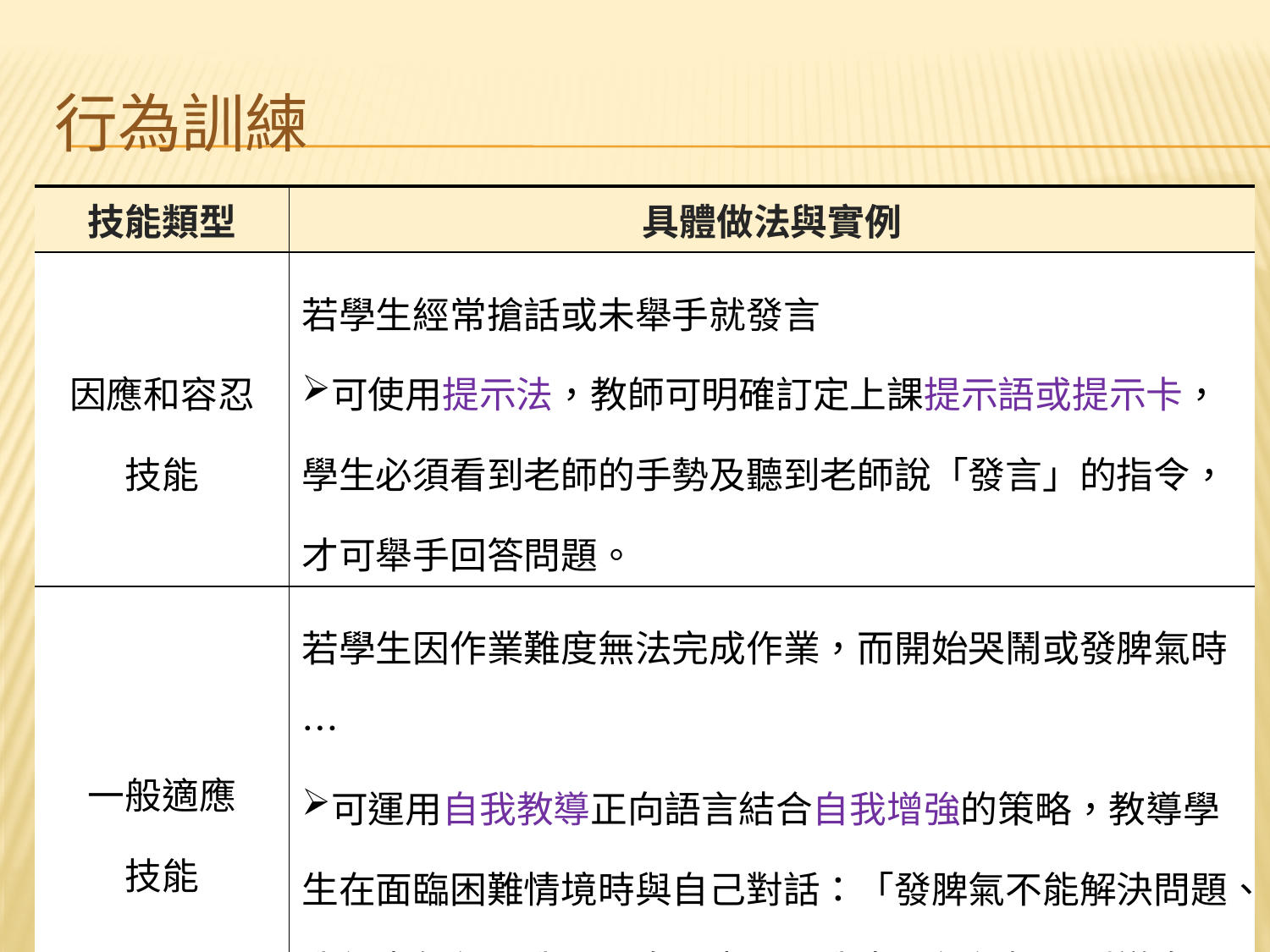

# 行為訓練
| 技能類型 | 具體做法與實例 |
| --- | --- |
| 因應和容忍 技能 | 若學生經常搶話或未舉手就發言 可使用提示法，教師可明確訂定上課提示語或提示卡，學生必須看到老師的手勢及聽到老師說「發言」的指令，才可舉手回答問題。 |
| 一般適應 技能 | 若學生因作業難度無法完成作業，而開始哭鬧或發脾氣時… 可運用自我教導正向語言結合自我增強的策略，教導學生在面臨困難情境時與自己對話：「發脾氣不能解決問題、我很生氣但是我可以自己處理、我表現得很好」引導自己以適當的行為表達需求。 |